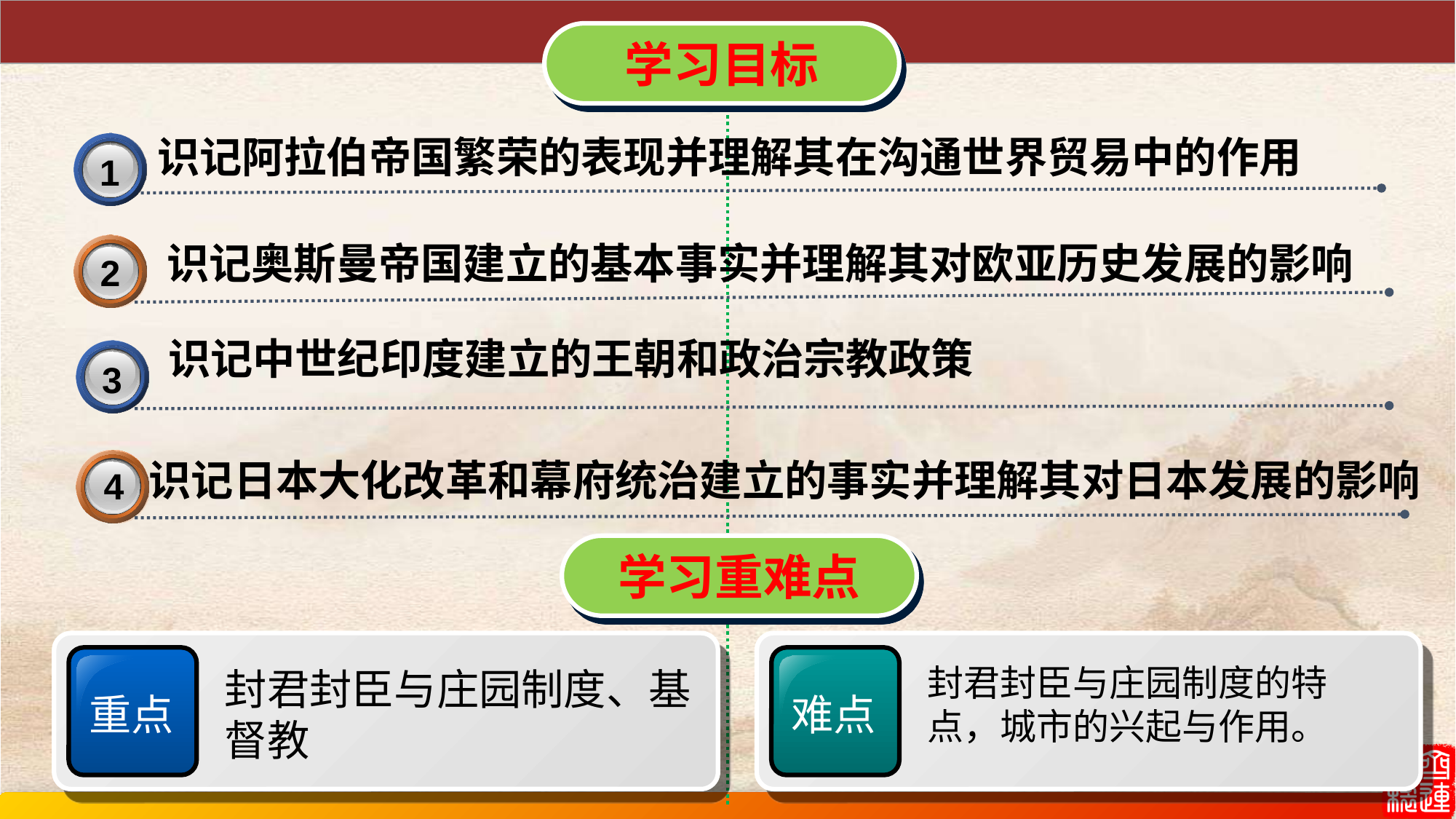

学习目标
识记阿拉伯帝国繁荣的表现并理解其在沟通世界贸易中的作用

3

1

识记奥斯曼帝国建立的基本事实并理解其对欧亚历史发展的影响

2

识记中世纪印度建立的王朝和政治宗教政策

3

3

识记日本大化改革和幕府统治建立的事实并理解其对日本发展的影响

4

学习重难点

封君封臣与庄园制度的特点，城市的兴起与作用。

封君封臣与庄园制度、基督教
重点
难点